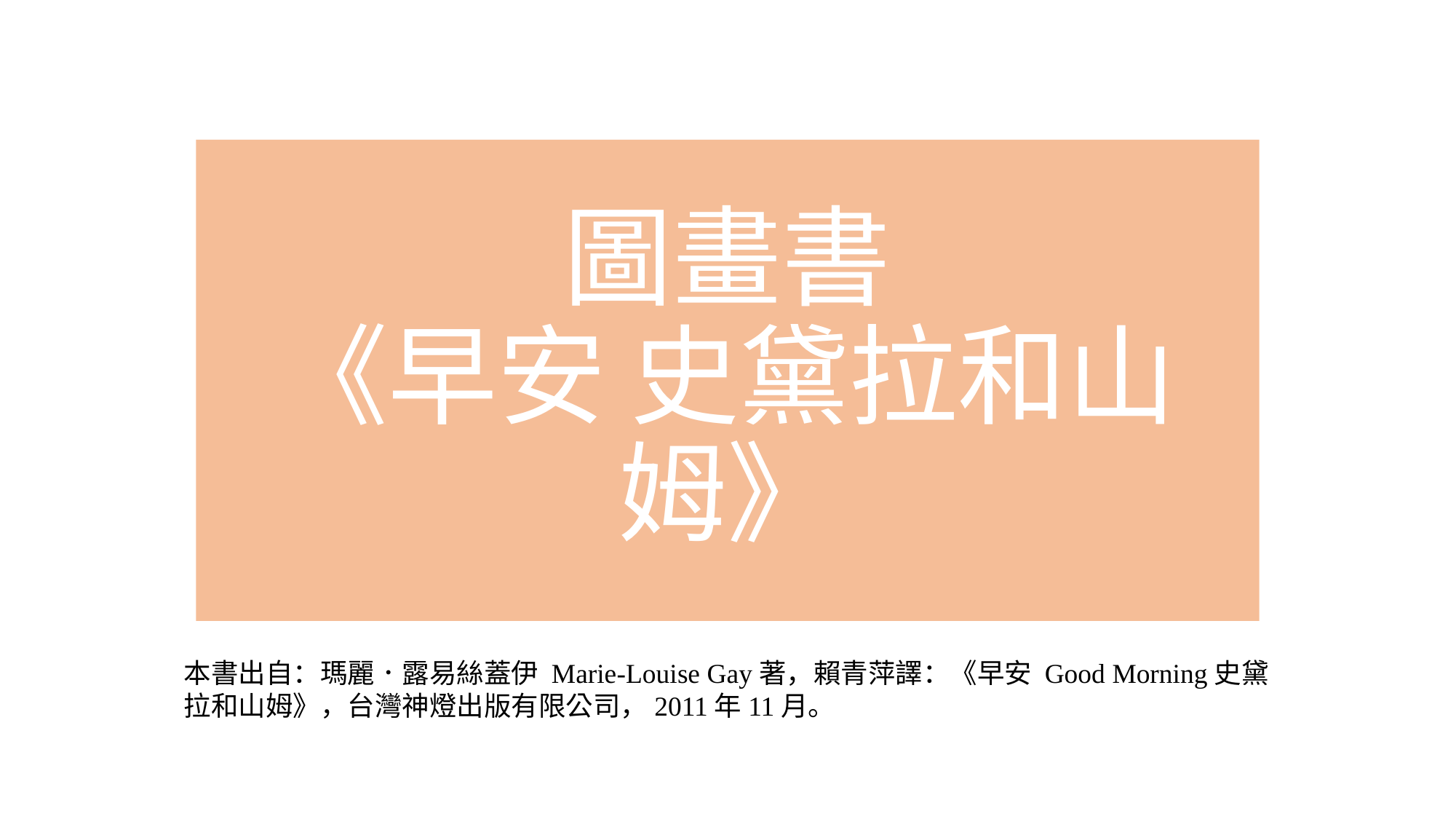

# 圖畫書 《早安 史黛拉和山姆》
本書出自：瑪麗．露易絲蓋伊 Marie-Louise Gay著，賴青萍譯：《早安 Good Morning史黛拉和山姆》，台灣神燈出版有限公司，2011年11月。